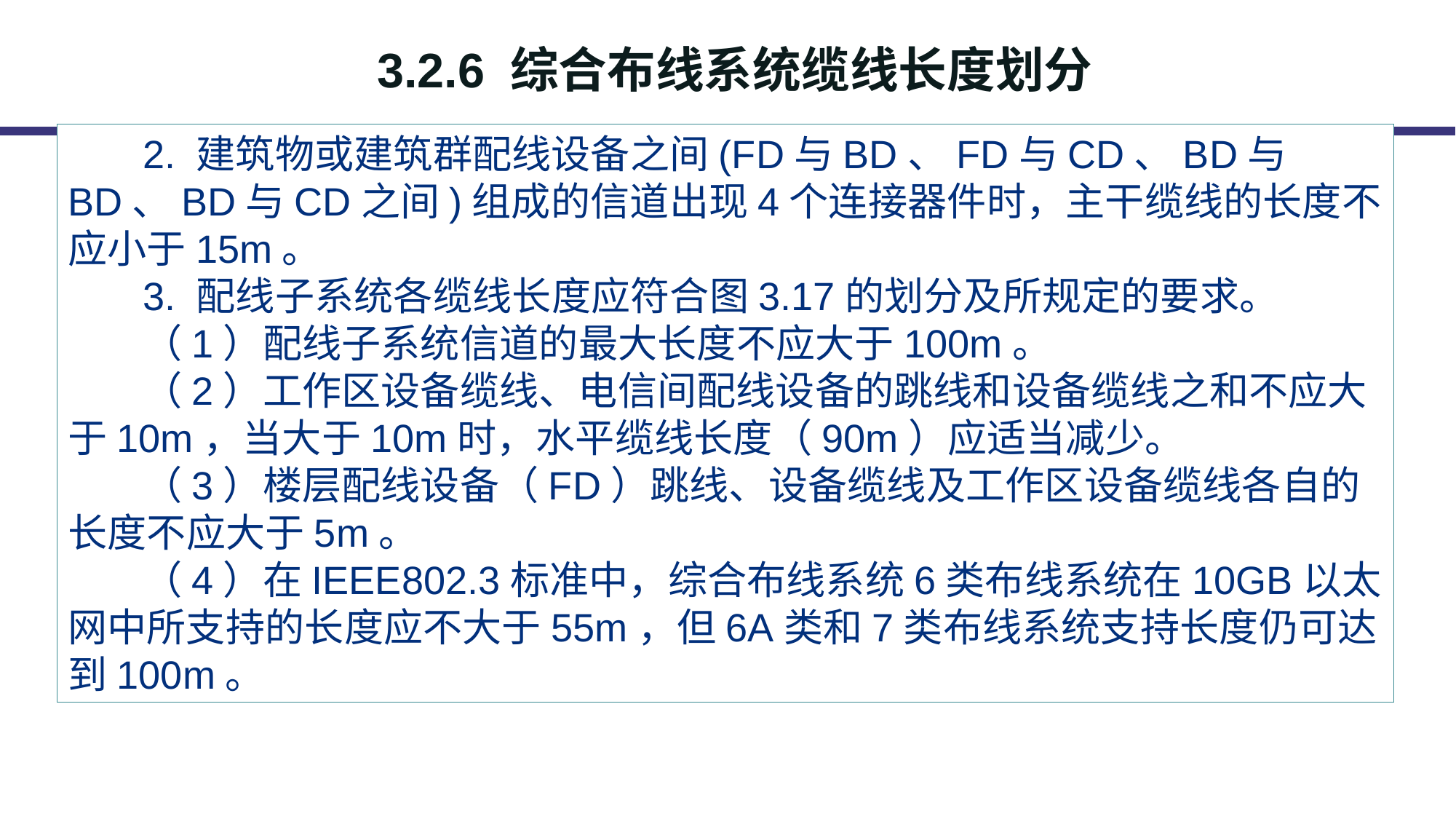

3.2.6 综合布线系统缆线长度划分
2. 建筑物或建筑群配线设备之间(FD与BD、FD与CD、BD与BD、BD与CD之间)组成的信道出现4个连接器件时，主干缆线的长度不应小于15m。
3. 配线子系统各缆线长度应符合图3.17的划分及所规定的要求。
（1）配线子系统信道的最大长度不应大于100m。
（2）工作区设备缆线、电信间配线设备的跳线和设备缆线之和不应大于10m，当大于10m时，水平缆线长度（90m）应适当减少。
（3）楼层配线设备（FD）跳线、设备缆线及工作区设备缆线各自的长度不应大于5m。
（4）在IEEE802.3标准中，综合布线系统6类布线系统在10GB以太网中所支持的长度应不大于55m，但6A类和7类布线系统支持长度仍可达到100m。